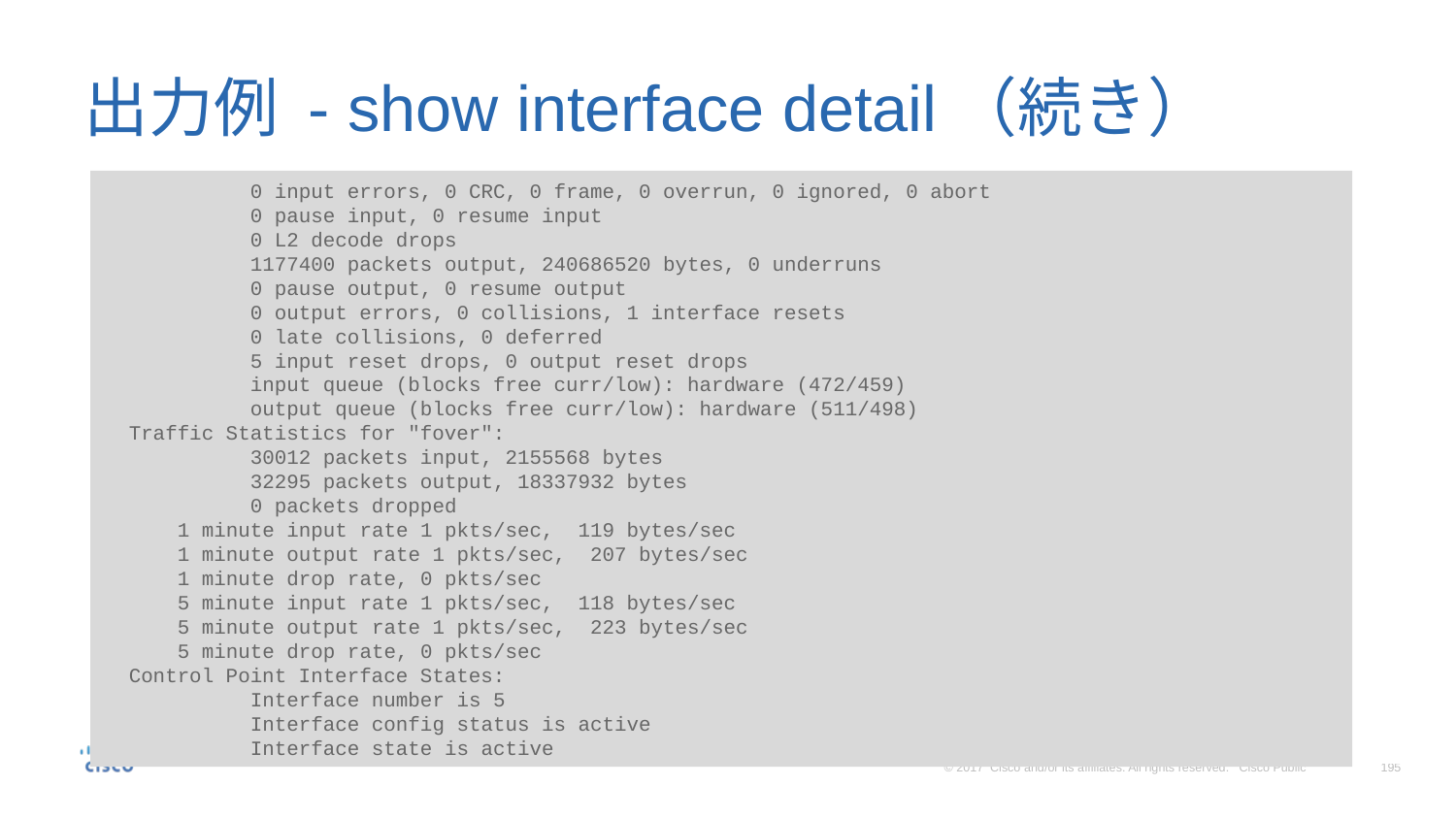

# 出力例 - show interface detail（続き）
	0 input errors, 0 CRC, 0 frame, 0 overrun, 0 ignored, 0 abort
	0 pause input, 0 resume input
	0 L2 decode drops
	1177400 packets output, 240686520 bytes, 0 underruns
	0 pause output, 0 resume output
	0 output errors, 0 collisions, 1 interface resets
	0 late collisions, 0 deferred
	5 input reset drops, 0 output reset drops
	input queue (blocks free curr/low): hardware (472/459)
	output queue (blocks free curr/low): hardware (511/498)
  Traffic Statistics for "fover":
	30012 packets input, 2155568 bytes
	32295 packets output, 18337932 bytes
	0 packets dropped
      1 minute input rate 1 pkts/sec,  119 bytes/sec
      1 minute output rate 1 pkts/sec,  207 bytes/sec
      1 minute drop rate, 0 pkts/sec
      5 minute input rate 1 pkts/sec,  118 bytes/sec
      5 minute output rate 1 pkts/sec,  223 bytes/sec
      5 minute drop rate, 0 pkts/sec
  Control Point Interface States:
	Interface number is 5
	Interface config status is active
	Interface state is active